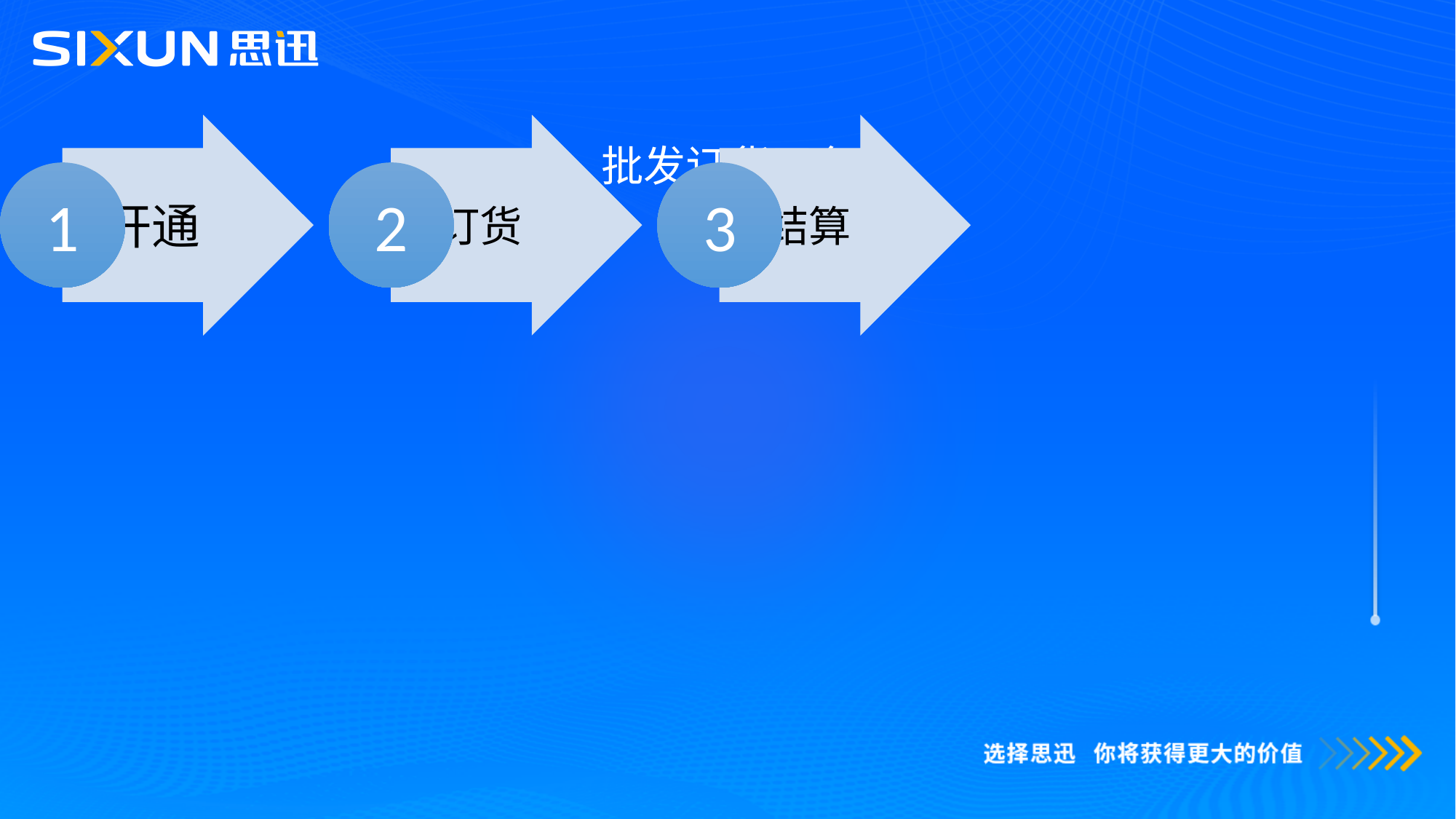

批发订货平台
开通
1
订货
2
结算
3